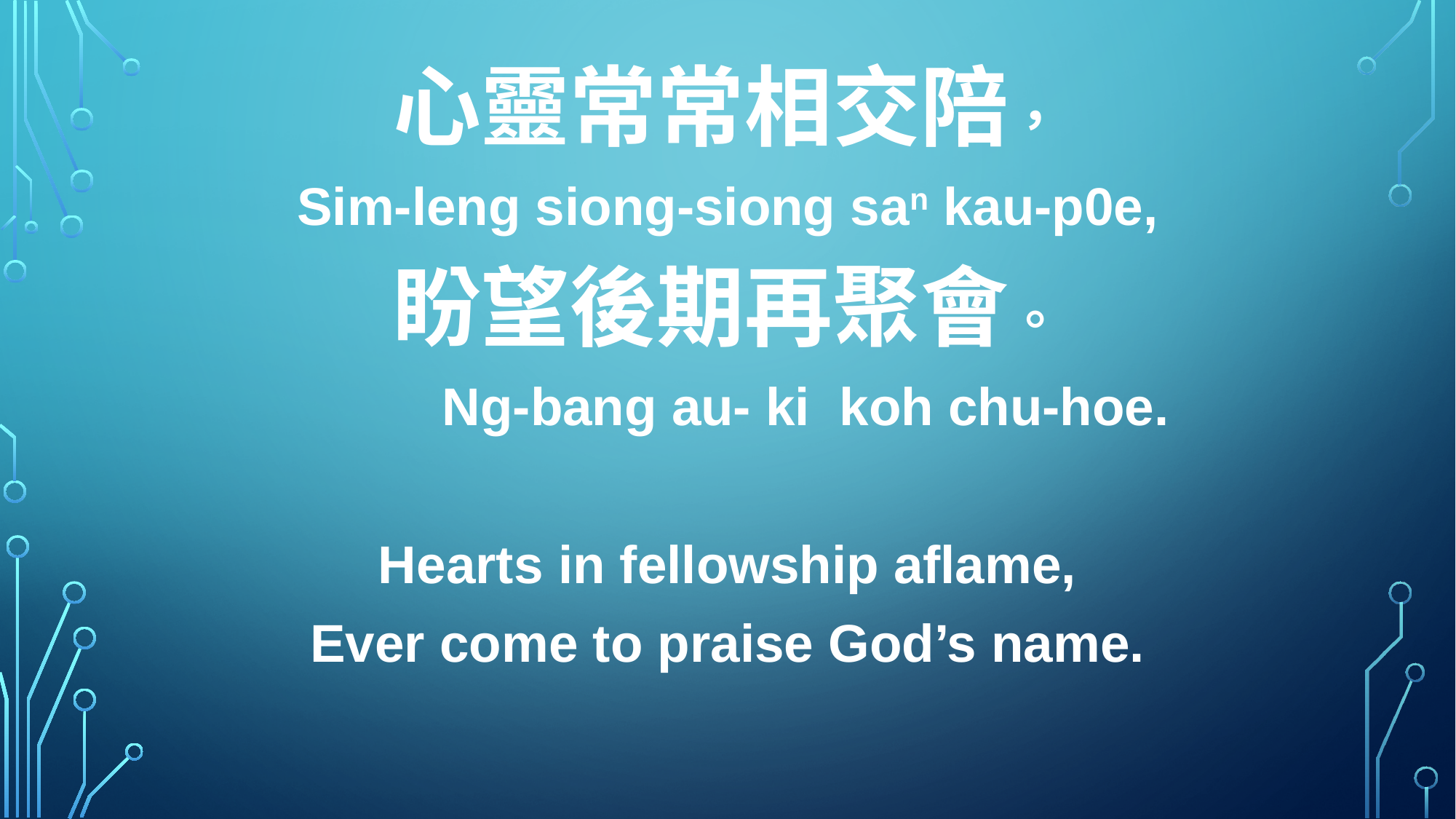

心靈常常相交陪，
Sim-leng siong-siong san kau-p0e,
盼望後期再聚會。
                Ng-bang au- ki  koh chu-hoe.

Hearts in fellowship aflame,
Ever come to praise God’s name.